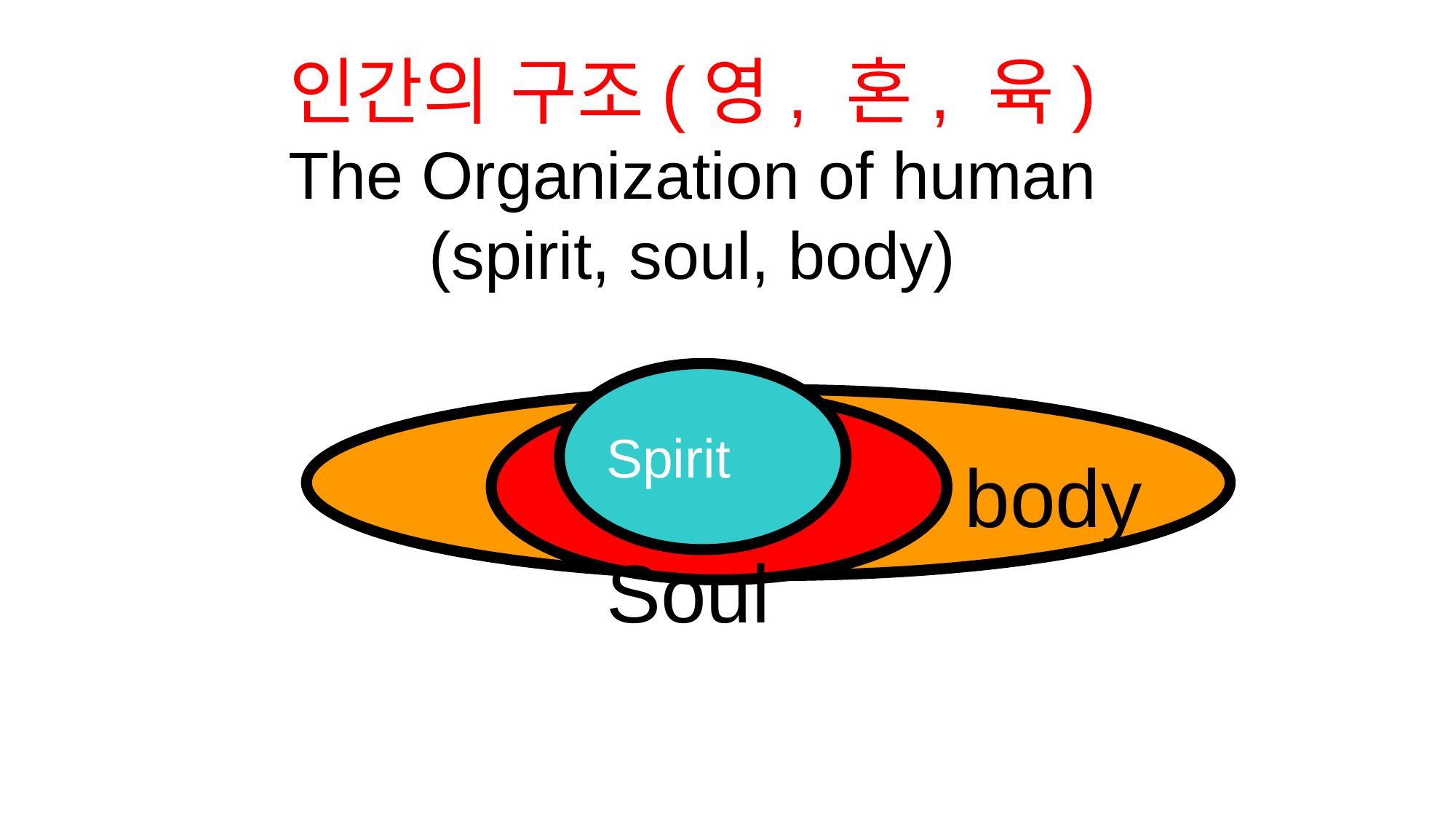

인간의 구조(영, 혼, 육)
The Organization of human
(spirit, soul, body)
구약시대

Spirit

body
Soul